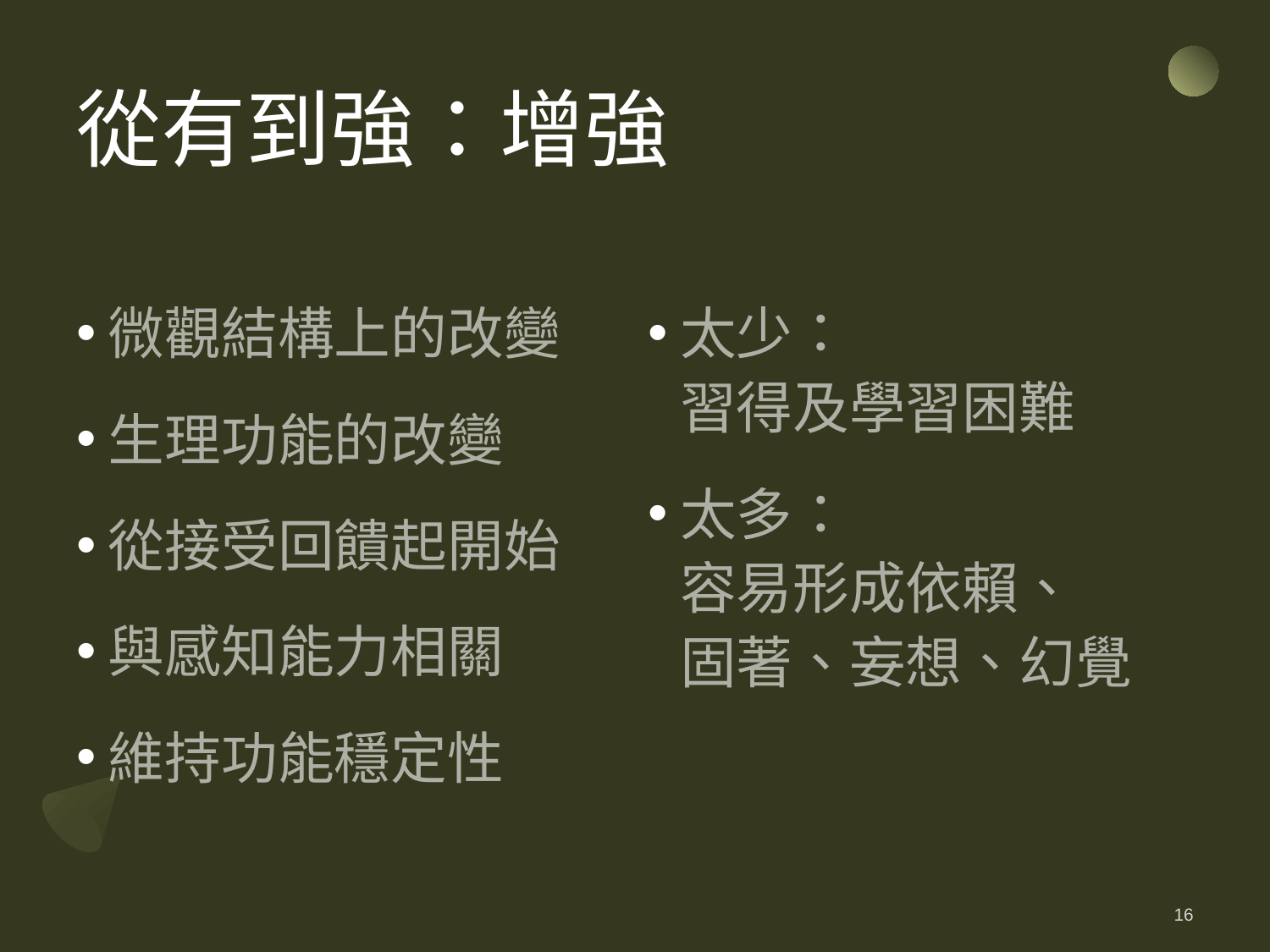

# 從有到強：增強
微觀結構上的改變
生理功能的改變
從接受回饋起開始
與感知能力相關
維持功能穩定性
太少：
習得及學習困難
太多：
容易形成依賴、
固著、妄想、幻覺
16